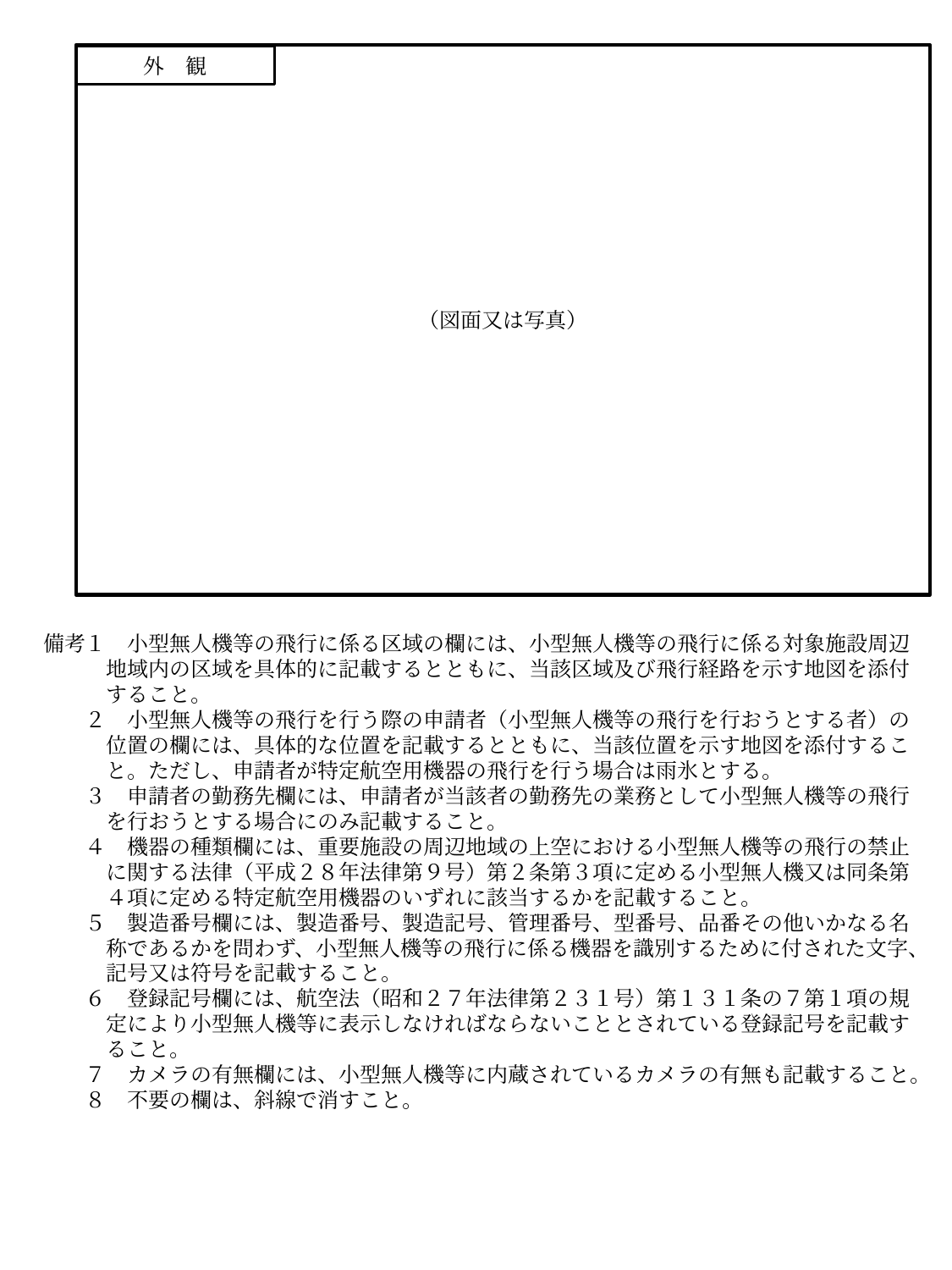

外　観
（図面又は写真）
備考１　小型無人機等の飛行に係る区域の欄には、小型無人機等の飛行に係る対象施設周辺
　　　地域内の区域を具体的に記載するとともに、当該区域及び飛行経路を示す地図を添付
　　　すること。
　　２　小型無人機等の飛行を行う際の申請者（小型無人機等の飛行を行おうとする者）の
　　　位置の欄には、具体的な位置を記載するとともに、当該位置を示す地図を添付するこ
　　　と。ただし、申請者が特定航空用機器の飛行を行う場合は雨氷とする。
　　３　申請者の勤務先欄には、申請者が当該者の勤務先の業務として小型無人機等の飛行
　　　を行おうとする場合にのみ記載すること。
　　４　機器の種類欄には、重要施設の周辺地域の上空における小型無人機等の飛行の禁止
　　　に関する法律（平成２８年法律第９号）第２条第３項に定める小型無人機又は同条第
　　　４項に定める特定航空用機器のいずれに該当するかを記載すること。
　　５　製造番号欄には、製造番号、製造記号、管理番号、型番号、品番その他いかなる名
　　　称であるかを問わず、小型無人機等の飛行に係る機器を識別するために付された文字、
　　　記号又は符号を記載すること。
　　６　登録記号欄には、航空法（昭和２７年法律第２３１号）第１３１条の７第１項の規
　　　定により小型無人機等に表示しなければならないこととされている登録記号を記載す
　　　ること。
　　７　カメラの有無欄には、小型無人機等に内蔵されているカメラの有無も記載すること。
　　８　不要の欄は、斜線で消すこと。